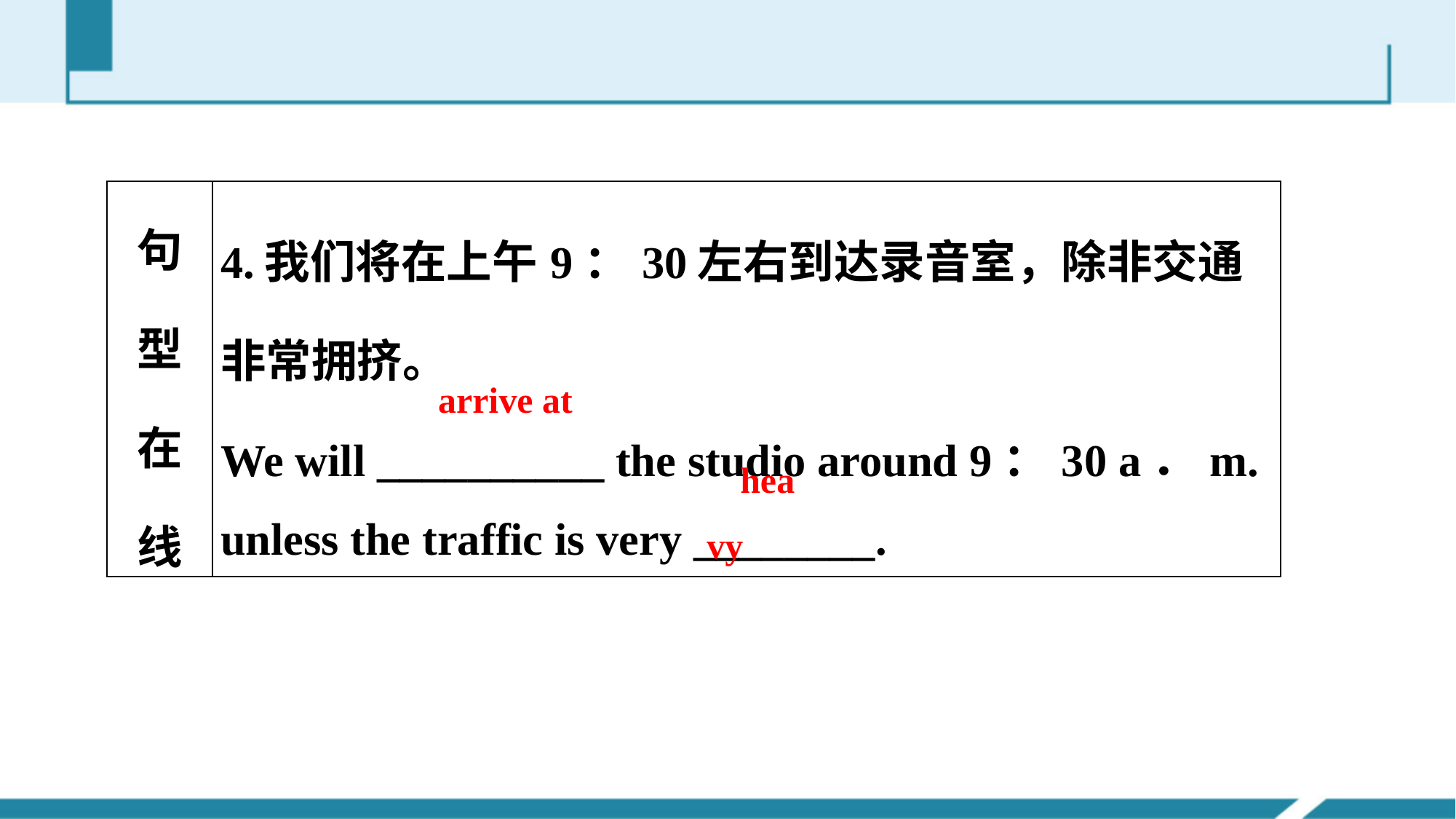

| 句型在线 | 4.我们将在上午9：30左右到达录音室，除非交通非常拥挤。 We will \_\_\_\_\_\_\_\_\_\_ the studio around 9：30 a．m. unless the traffic is very \_\_\_\_\_\_\_\_. |
| --- | --- |
arrive at
heavy